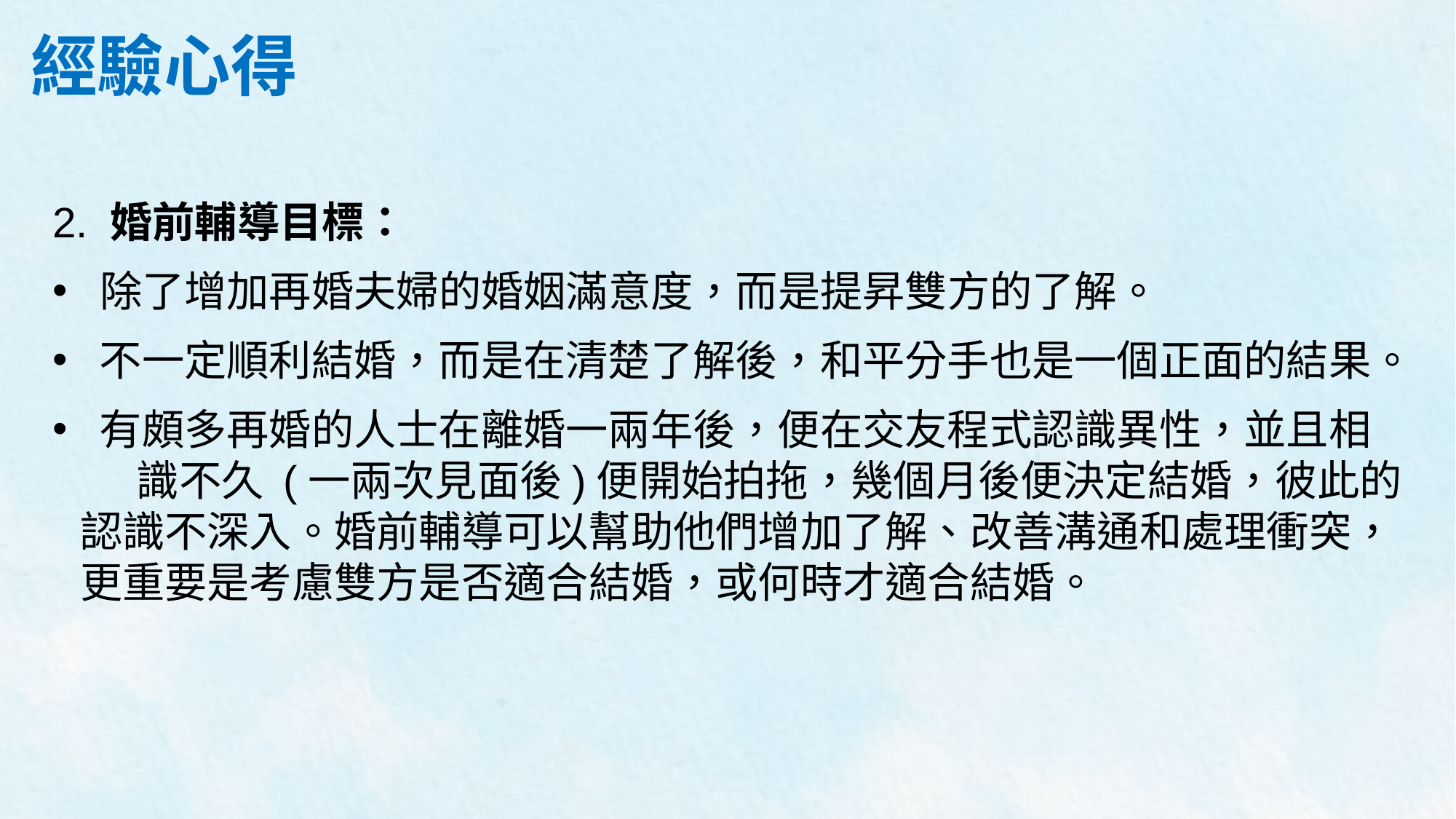

經驗心得

2. 婚前輔導目標：
 除了增加再婚夫婦的婚姻滿意度，而是提昇雙方的了解。
 不一定順利結婚，而是在清楚了解後，和平分手也是一個正面的結果。
 有頗多再婚的人士在離婚一兩年後，便在交友程式認識異性，並且相            識不久 (一兩次見面後)便開始拍拖，幾個月後便決定結婚，彼此的認識不深入。婚前輔導可以幫助他們增加了解、改善溝通和處理衝突，更重要是考慮雙方是否適合結婚，或何時才適合結婚。